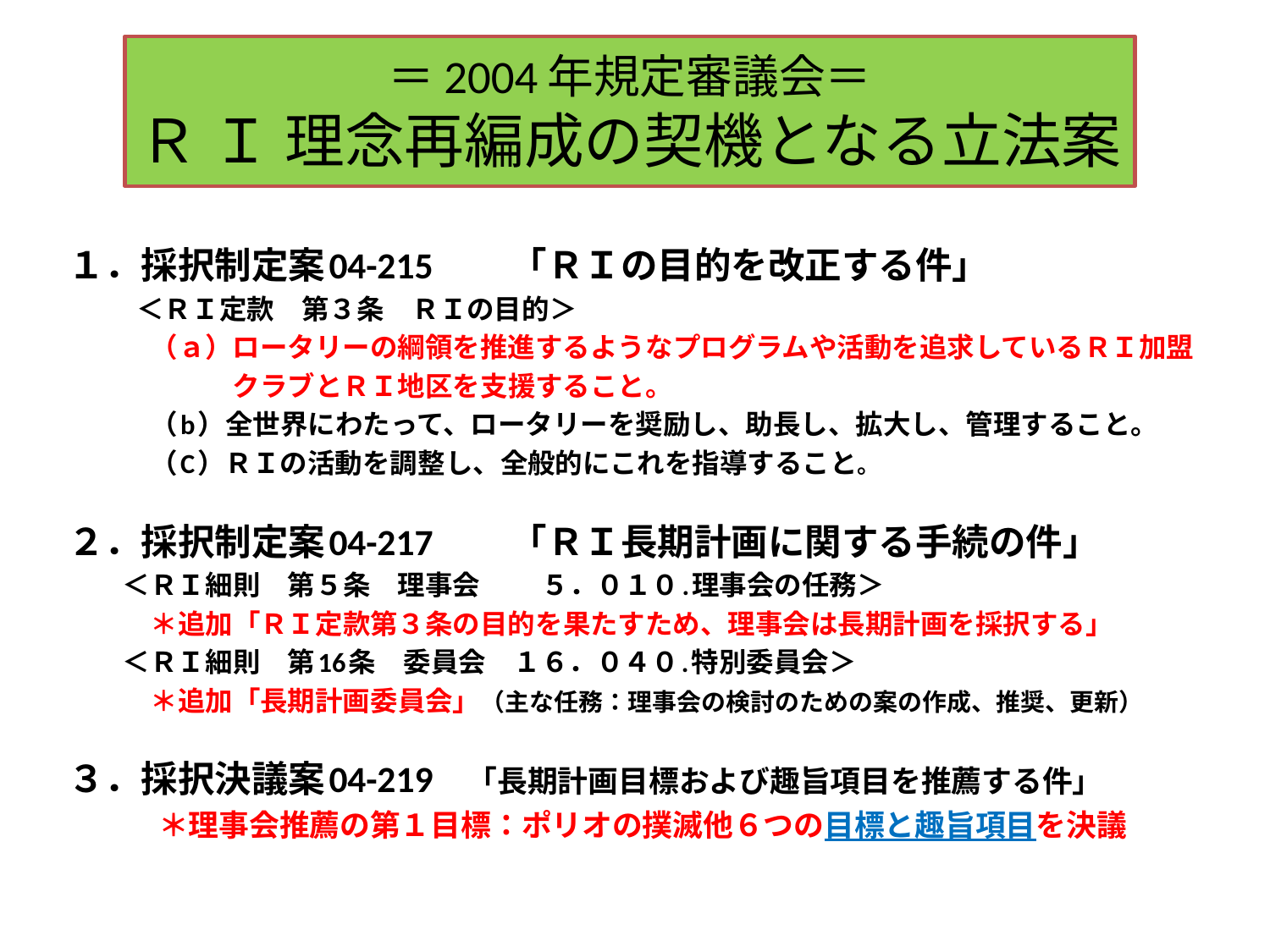

# ＝2004年規定審議会＝ Ｒ Ｉ 理念再編成の契機となる立法案
１．採択制定案04-215　　「ＲＩの目的を改正する件」
　　　＜ＲＩ定款　第３条　ＲＩの目的＞
　　　（ａ）ロータリーの綱領を推進するようなプログラムや活動を追求しているＲＩ加盟
　　　　　　クラブとＲＩ地区を支援すること。
　　　（b）全世界にわたって、ロータリーを奨励し、助長し、拡大し、管理すること。
　　　（C）ＲＩの活動を調整し、全般的にこれを指導すること。

２．採択制定案04-217　　「ＲＩ長期計画に関する手続の件」
　　＜ＲＩ細則　第５条　理事会　　 ５．０１０.理事会の任務＞
　　　＊追加「ＲＩ定款第３条の目的を果たすため、理事会は長期計画を採択する」
　　＜ＲＩ細則　第16条　委員会　１６．０４０.特別委員会＞
　　　＊追加「長期計画委員会」（主な任務：理事会の検討のための案の作成、推奨、更新）

３．採択決議案04-219　「長期計画目標および趣旨項目を推薦する件」
　　　＊理事会推薦の第１目標：ポリオの撲滅他６つの目標と趣旨項目を決議